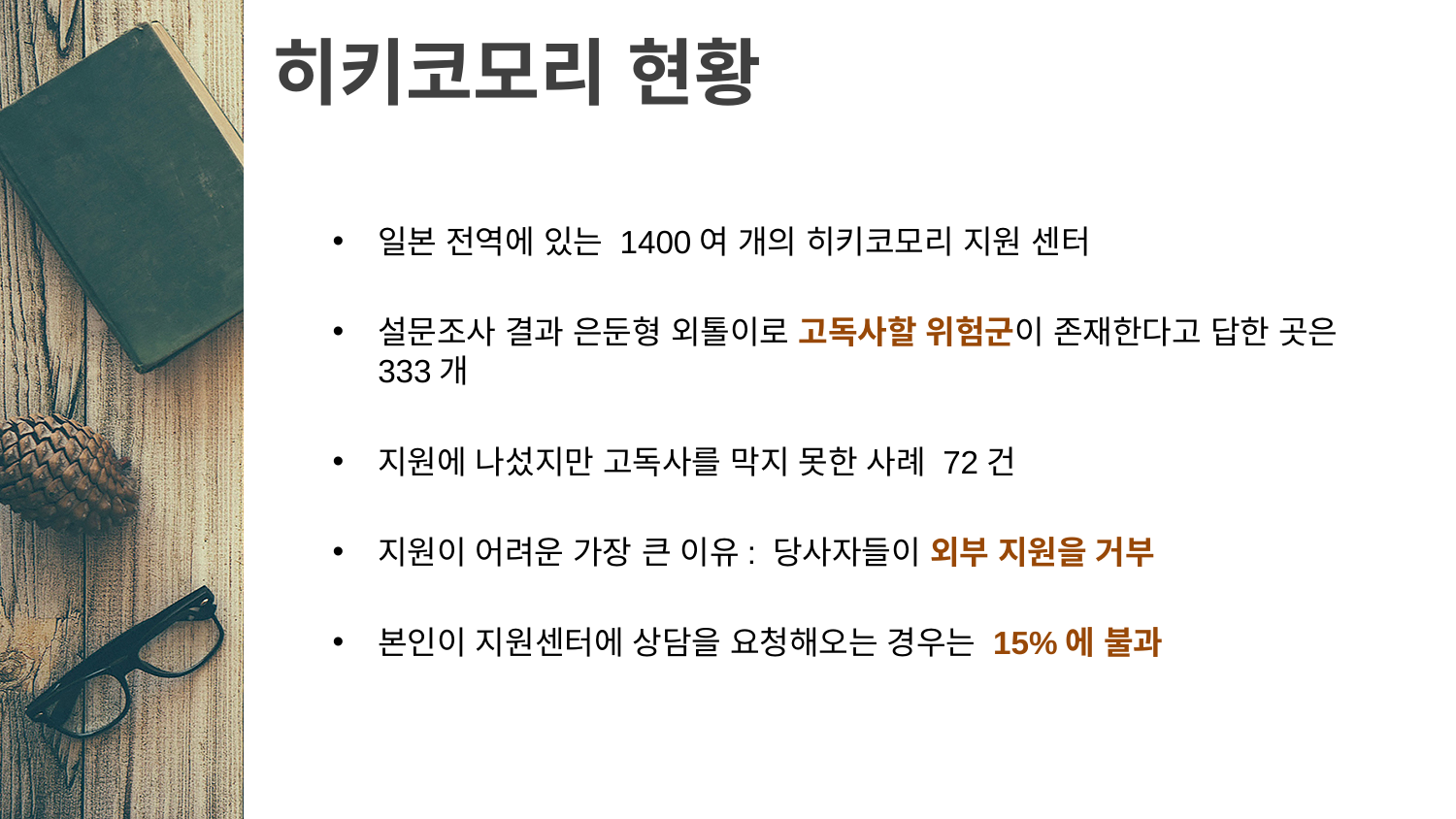

# 히키코모리 현황
일본 전역에 있는 1400여 개의 히키코모리 지원 센터

설문조사 결과 은둔형 외톨이로 고독사할 위험군이 존재한다고 답한 곳은 333개

지원에 나섰지만 고독사를 막지 못한 사례 72건

지원이 어려운 가장 큰 이유: 당사자들이 외부 지원을 거부

본인이 지원센터에 상담을 요청해오는 경우는 15%에 불과